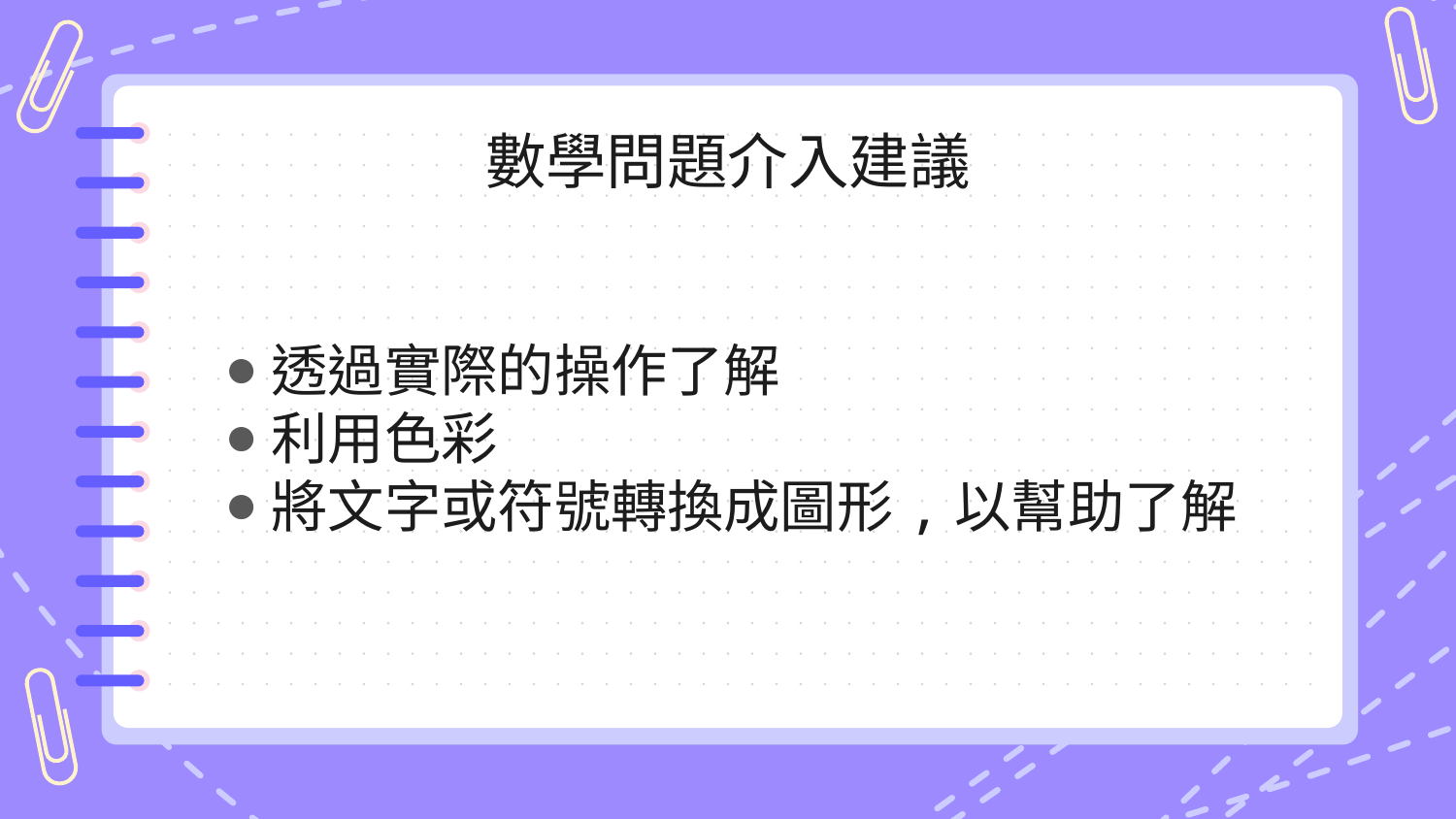

# 數學問題介入建議
透過實際的操作了解
利用色彩
將文字或符號轉換成圖形,以幫助了解